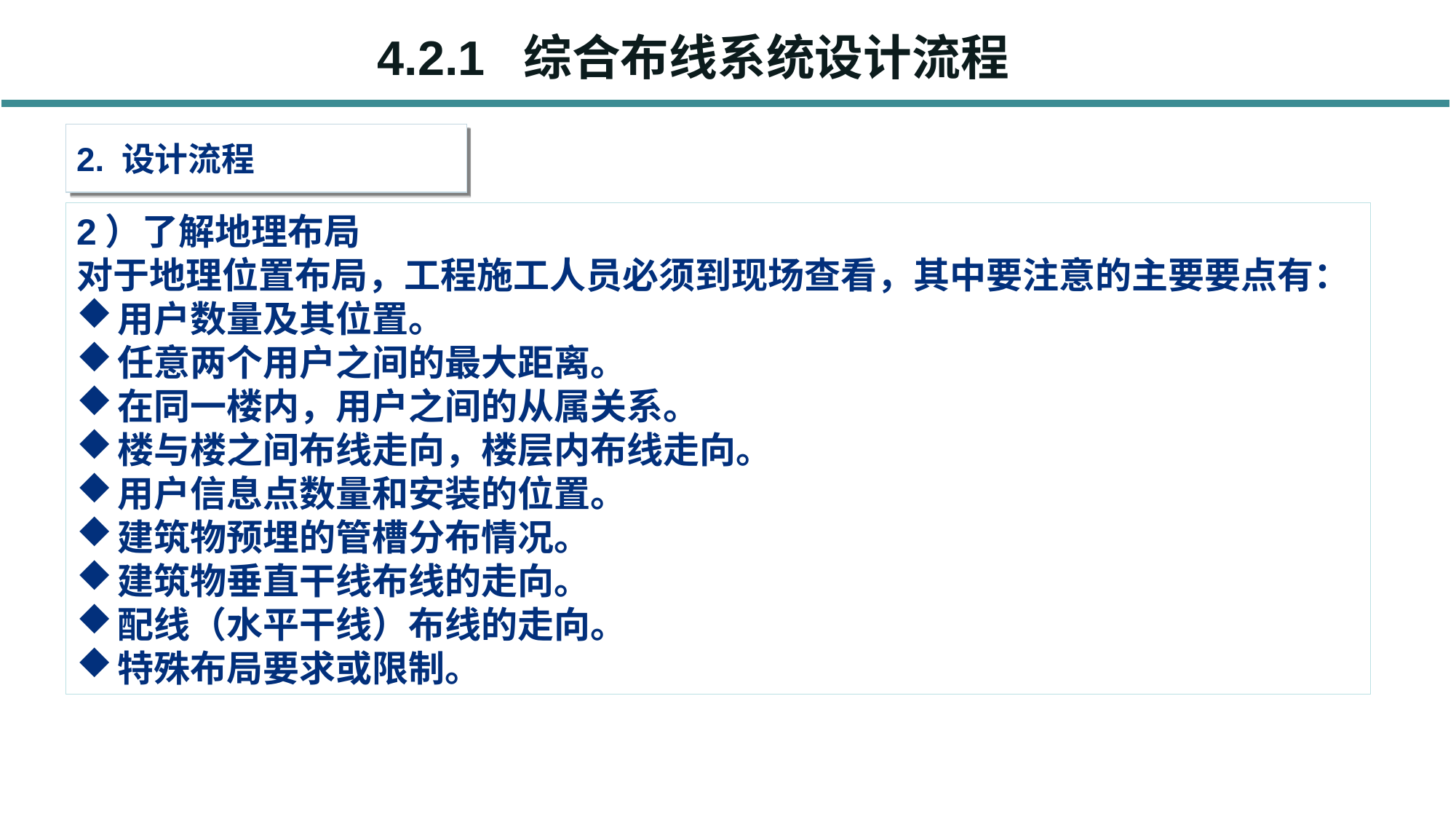

4.2.1  综合布线系统设计流程
2. 设计流程
2）了解地理布局
对于地理位置布局，工程施工人员必须到现场查看，其中要注意的主要要点有：
用户数量及其位置。
任意两个用户之间的最大距离。
在同一楼内，用户之间的从属关系。
楼与楼之间布线走向，楼层内布线走向。
用户信息点数量和安装的位置。
建筑物预埋的管槽分布情况。
建筑物垂直干线布线的走向。
配线（水平干线）布线的走向。
特殊布局要求或限制。